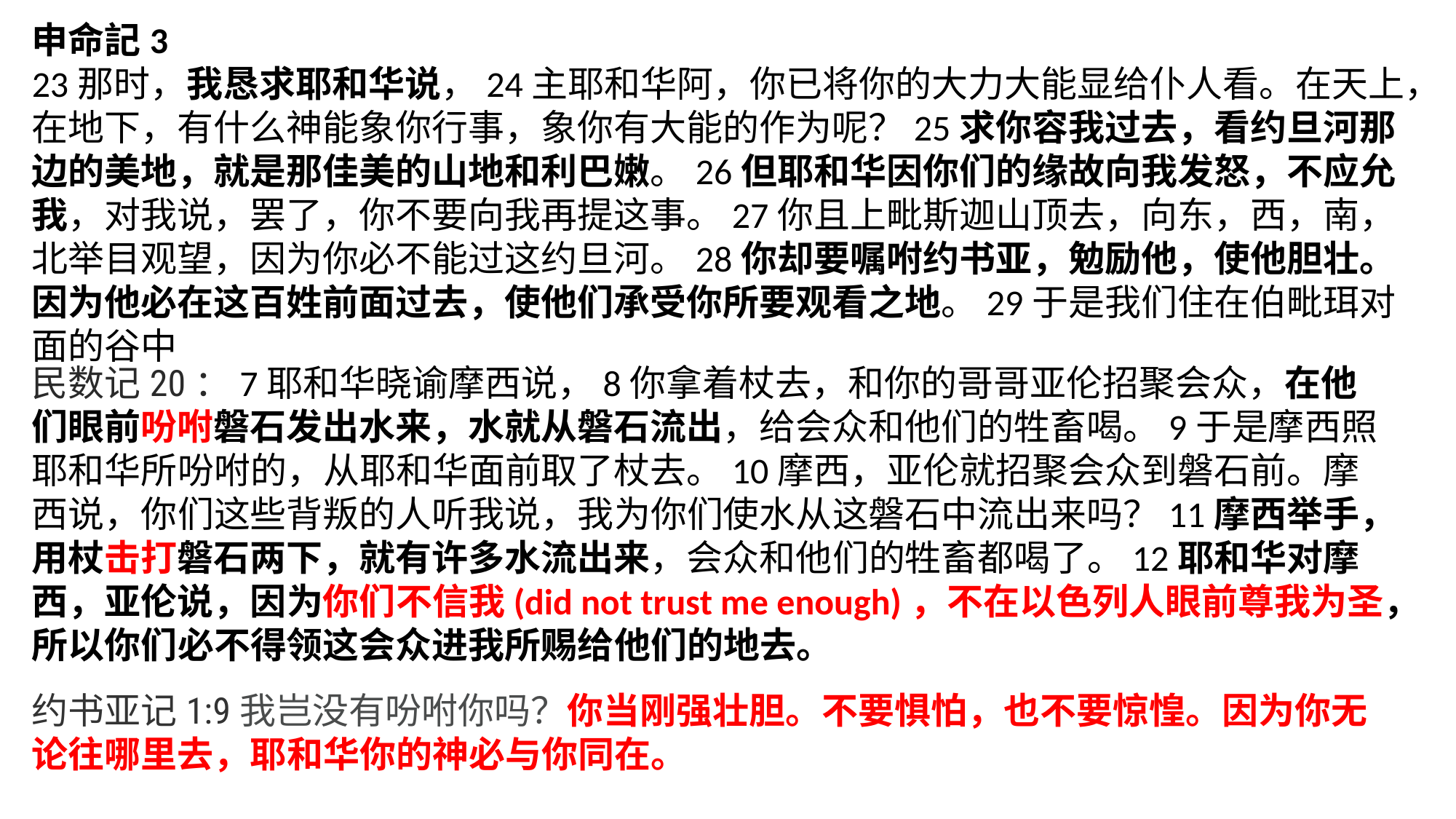

申命記3
23那时，我恳求耶和华说，24主耶和华阿，你已将你的大力大能显给仆人看。在天上，在地下，有什么神能象你行事，象你有大能的作为呢？25求你容我过去，看约旦河那边的美地，就是那佳美的山地和利巴嫩。26但耶和华因你们的缘故向我发怒，不应允我，对我说，罢了，你不要向我再提这事。27你且上毗斯迦山顶去，向东，西，南，北举目观望，因为你必不能过这约旦河。28你却要嘱咐约书亚，勉励他，使他胆壮。因为他必在这百姓前面过去，使他们承受你所要观看之地。29于是我们住在伯毗珥对面的谷中
民数记20：7耶和华晓谕摩西说，8你拿着杖去，和你的哥哥亚伦招聚会众，在他们眼前吩咐磐石发出水来，水就从磐石流出，给会众和他们的牲畜喝。9于是摩西照耶和华所吩咐的，从耶和华面前取了杖去。10摩西，亚伦就招聚会众到磐石前。摩西说，你们这些背叛的人听我说，我为你们使水从这磐石中流出来吗？11摩西举手，用杖击打磐石两下，就有许多水流出来，会众和他们的牲畜都喝了。12耶和华对摩西，亚伦说，因为你们不信我(did not trust me enough)，不在以色列人眼前尊我为圣，所以你们必不得领这会众进我所赐给他们的地去。

约书亚记1:9我岂没有吩咐你吗？你当刚强壮胆。不要惧怕，也不要惊惶。因为你无论往哪里去，耶和华你的神必与你同在。